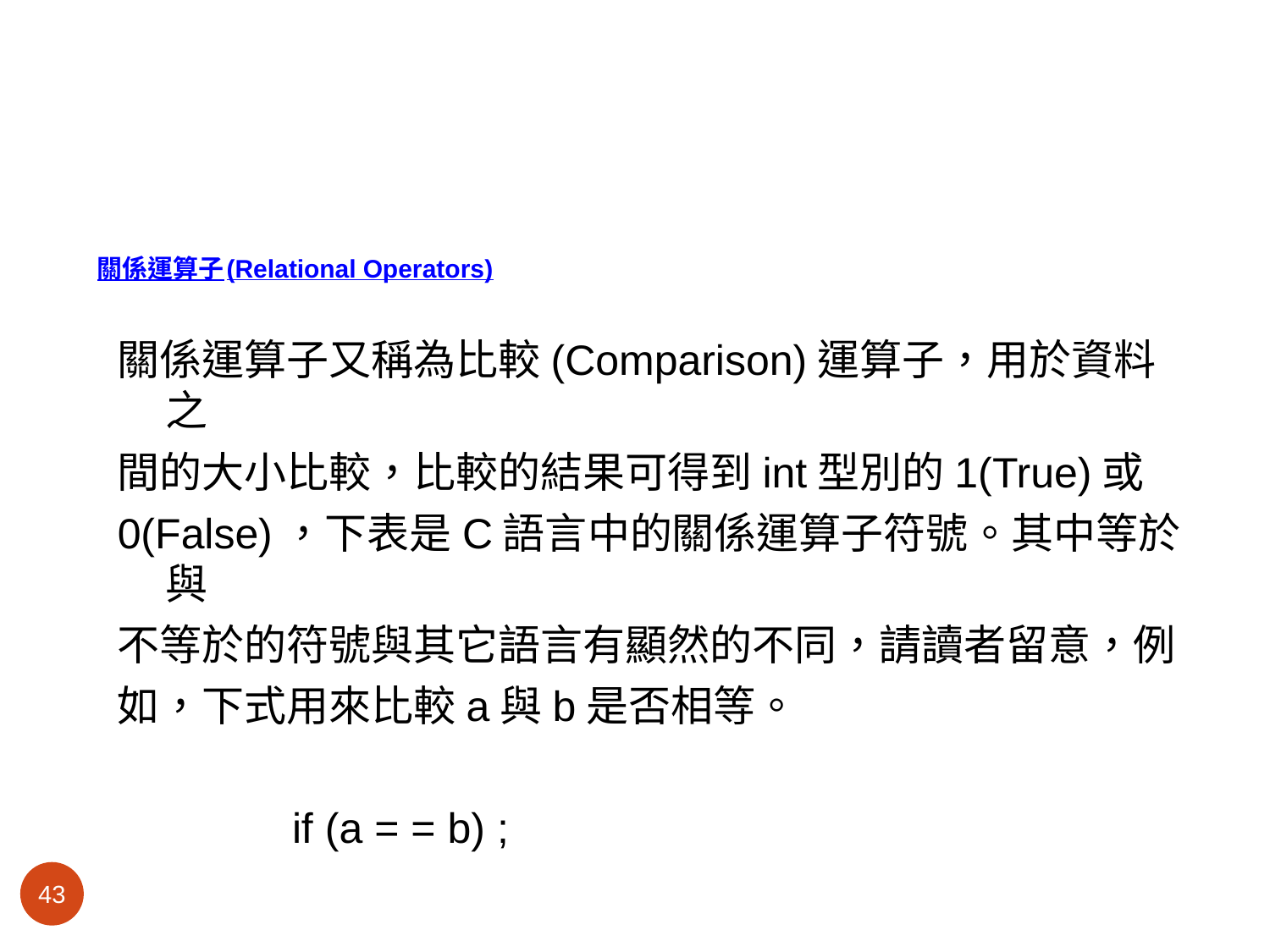

# 關係運算子(Relational Operators)

關係運算子又稱為比較(Comparison)運算子，用於資料之
間的大小比較，比較的結果可得到int型別的1(True)或
0(False)，下表是C語言中的關係運算子符號。其中等於與
不等於的符號與其它語言有顯然的不同，請讀者留意，例
如，下式用來比較a與b是否相等。

		if (a = = b) ;

43